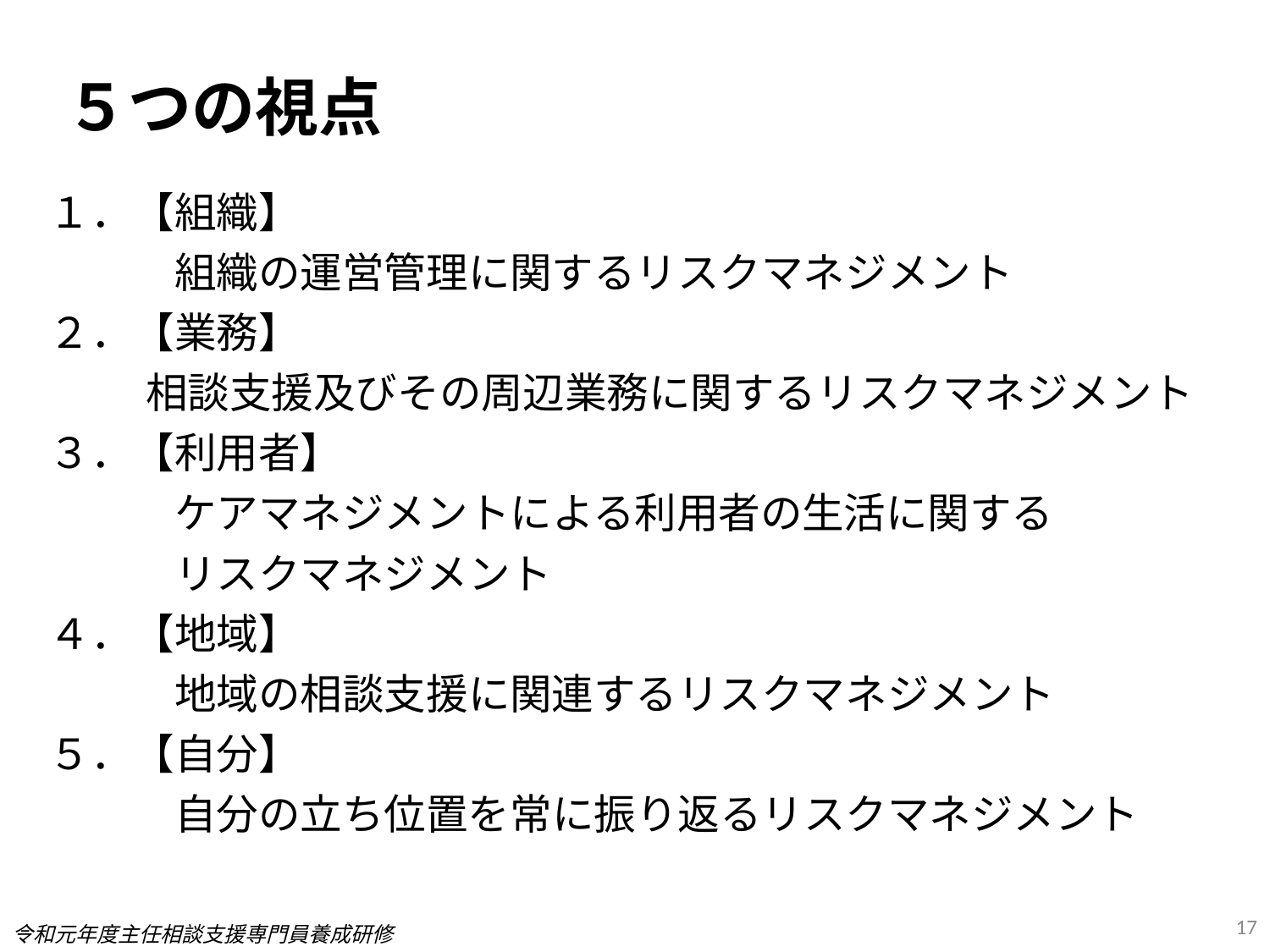

# ５つの視点
１．【組織】
　　　組織の運営管理に関するリスクマネジメント
２．【業務】
     　相談支援及びその周辺業務に関するリスクマネジメント
３．【利用者】
　　　ケアマネジメントによる利用者の生活に関する
　　　リスクマネジメント
４．【地域】
　　　地域の相談支援に関連するリスクマネジメント
５．【自分】
　　　自分の立ち位置を常に振り返るリスクマネジメント

17
令和元年度主任相談支援専門員養成研修